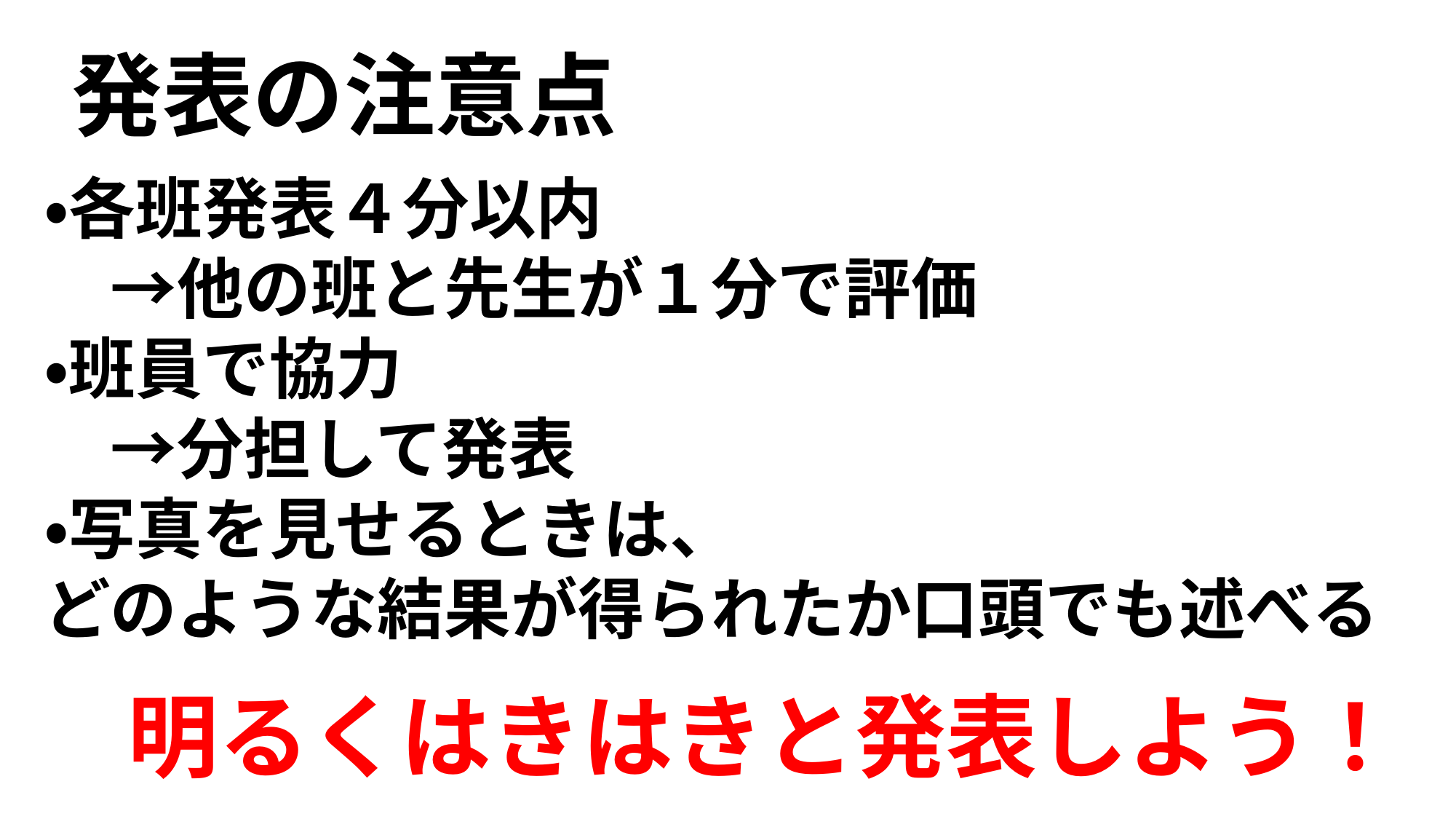

発表の注意点
・各班発表４分以内
　→他の班と先生が１分で評価
・班員で協力
　→分担して発表
・写真を見せるときは、
どのような結果が得られたか口頭でも述べる
明るくはきはきと発表しよう！